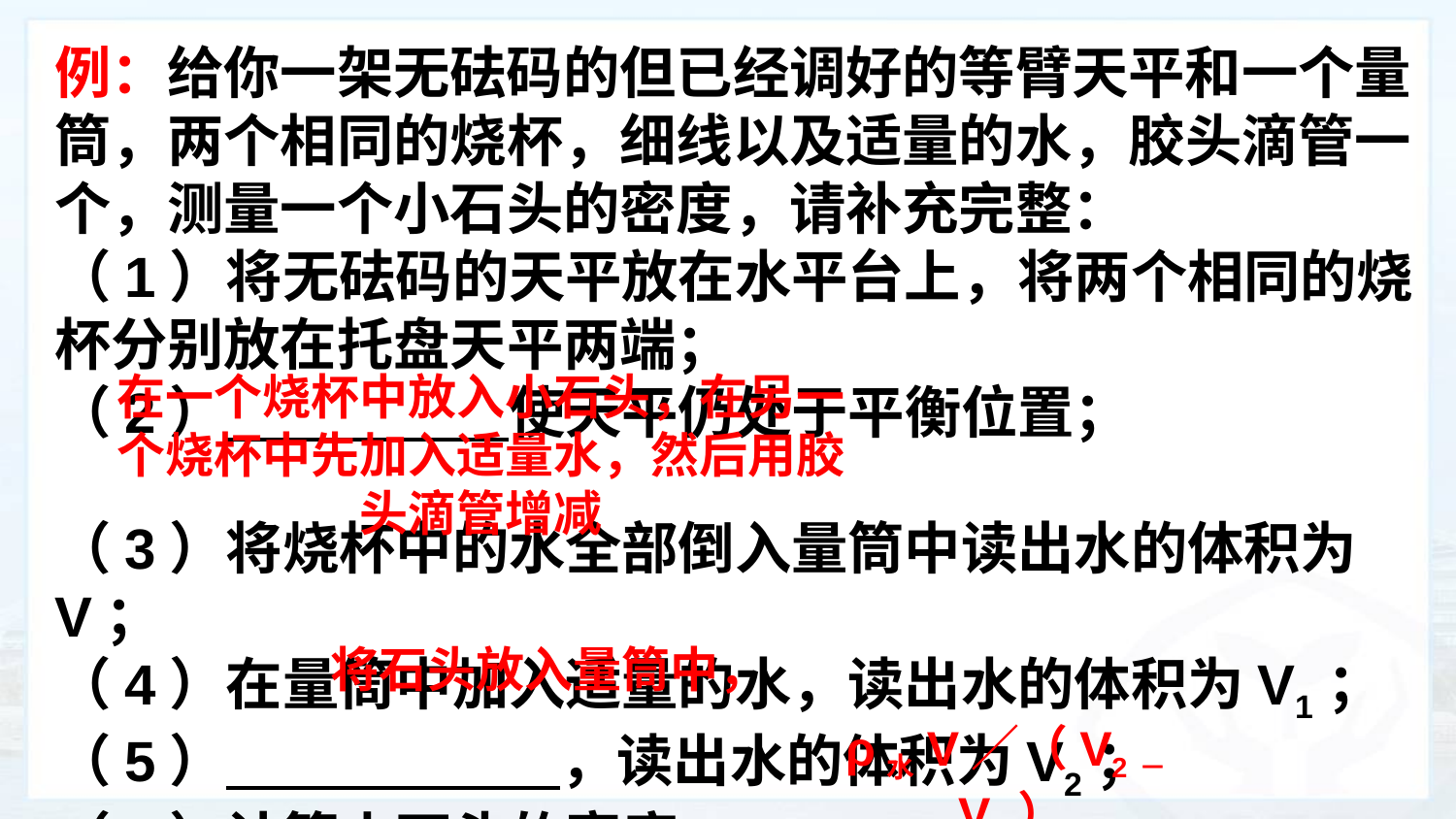

例：给你一架无砝码的但已经调好的等臂天平和一个量筒，两个相同的烧杯，细线以及适量的水，胶头滴管一个，测量一个小石头的密度，请补充完整：
（1）将无砝码的天平放在水平台上，将两个相同的烧杯分别放在托盘天平两端；
（2）                      使天平仍处于平衡位置；

（3）将烧杯中的水全部倒入量筒中读出水的体积为V；
（4）在量筒中加入适量的水，读出水的体积为V1；
（5）                          ，读出水的体积为V2；
（6）计算小石头的密度：ρ石＝           。
在一个烧杯中放入小石头，在另一个烧杯中先加入适量水，然后用胶头滴管增减
将石头放入量筒中，
ρ水V／（V2－V1）